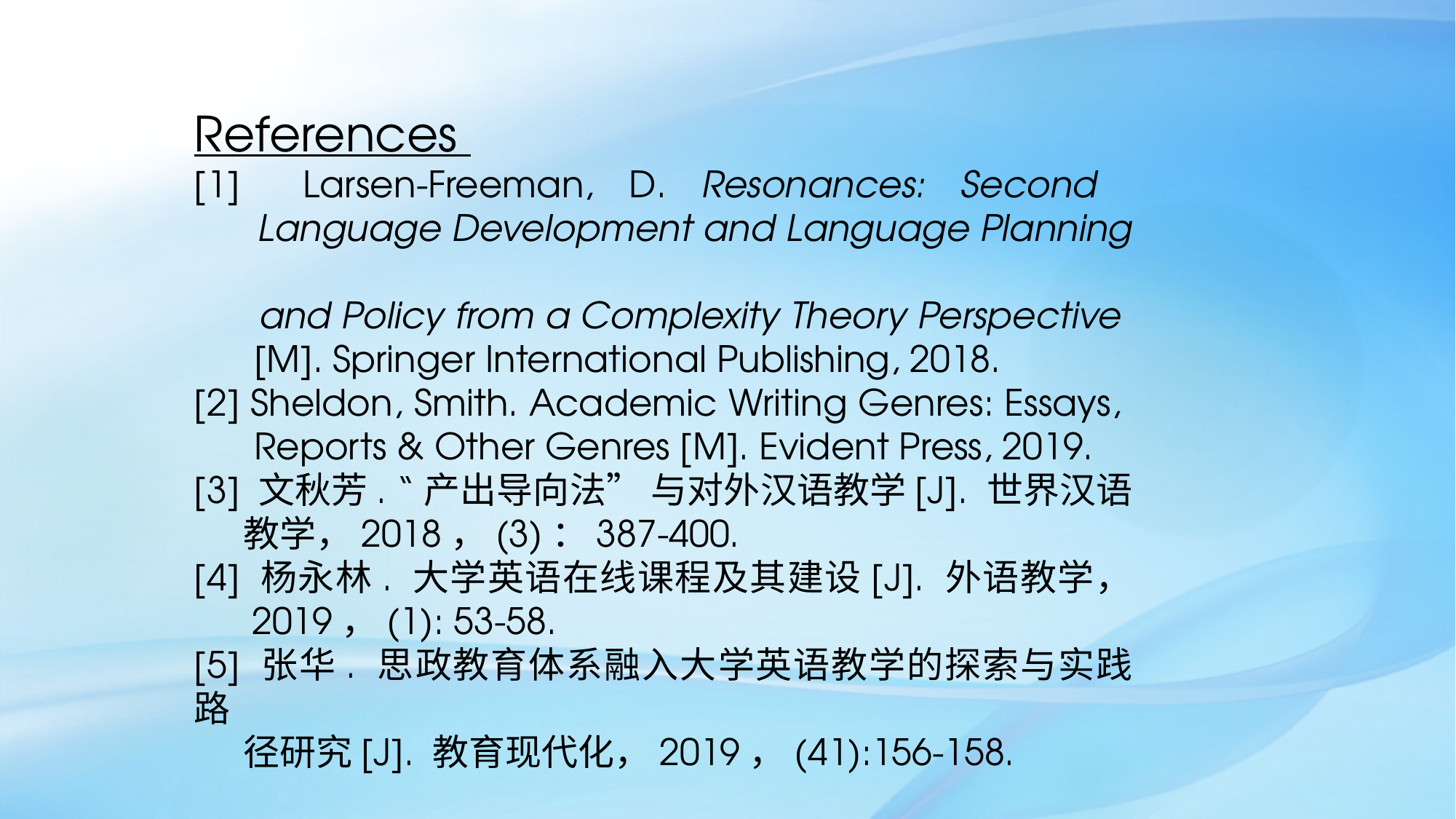

References
[1]	Larsen-Freeman, D. Resonances: Second
      Language Development and Language Planning
      and Policy from a Complexity Theory Perspective
      [M]. Springer International Publishing, 2018.
[2] Sheldon, Smith. Academic Writing Genres: Essays,
      Reports & Other Genres [M]. Evident Press, 2019.
[3] 文秋芳. “产出导向法” 与对外汉语教学[J]. 世界汉语
      教学，2018，(3)：387-400.
[4] 杨永林. 大学英语在线课程及其建设[J]. 外语教学，
      2019，(1): 53-58.
[5] 张华. 思政教育体系融入大学英语教学的探索与实践路
      径研究[J]. 教育现代化，2019，(41):156-158.